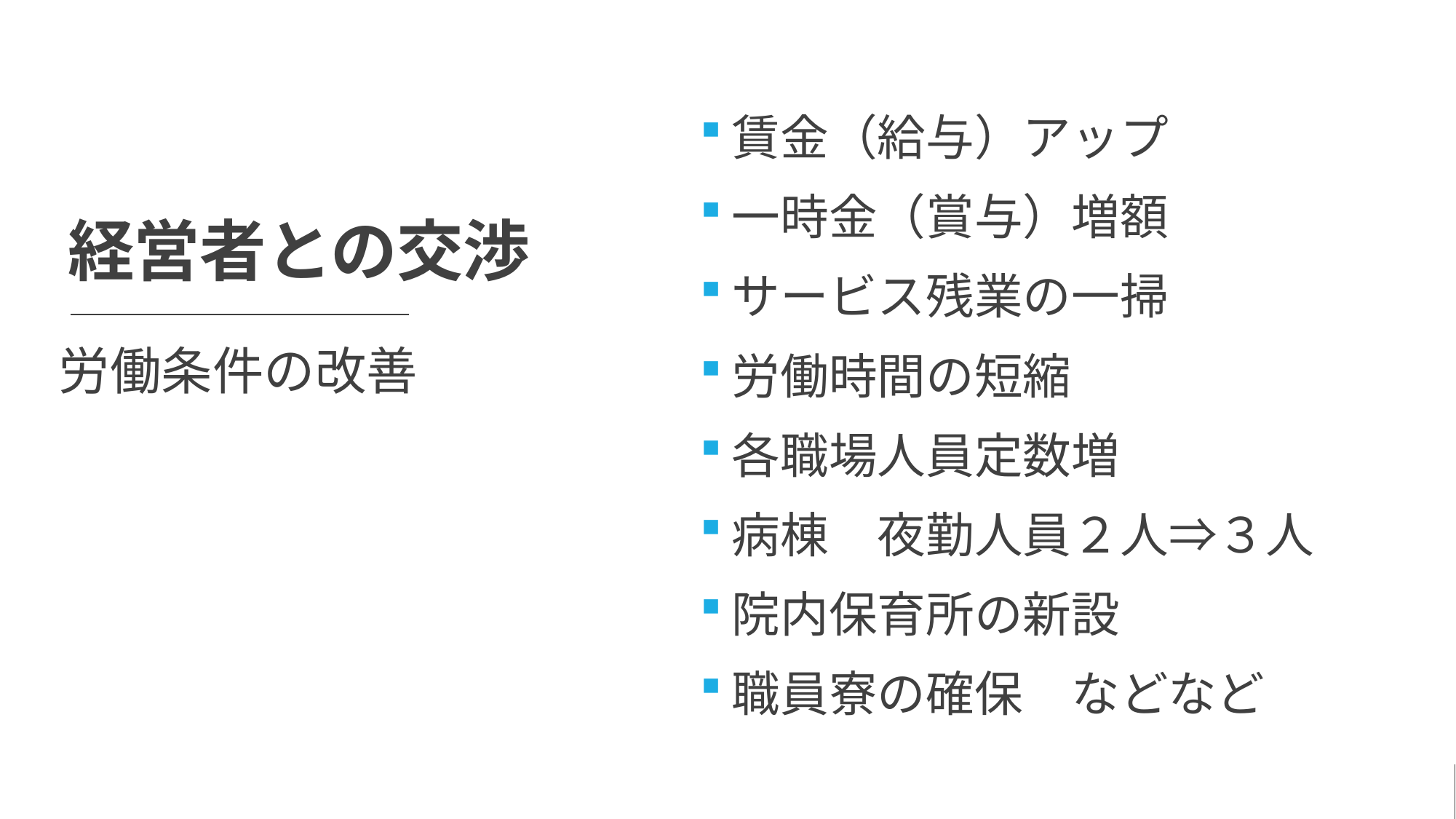

# 経営者との交渉
賃金（給与）アップ
一時金（賞与）増額
サービス残業の一掃
労働時間の短縮
各職場人員定数増
病棟　夜勤人員２人⇒３人
院内保育所の新設
職員寮の確保　などなど
労働条件の改善